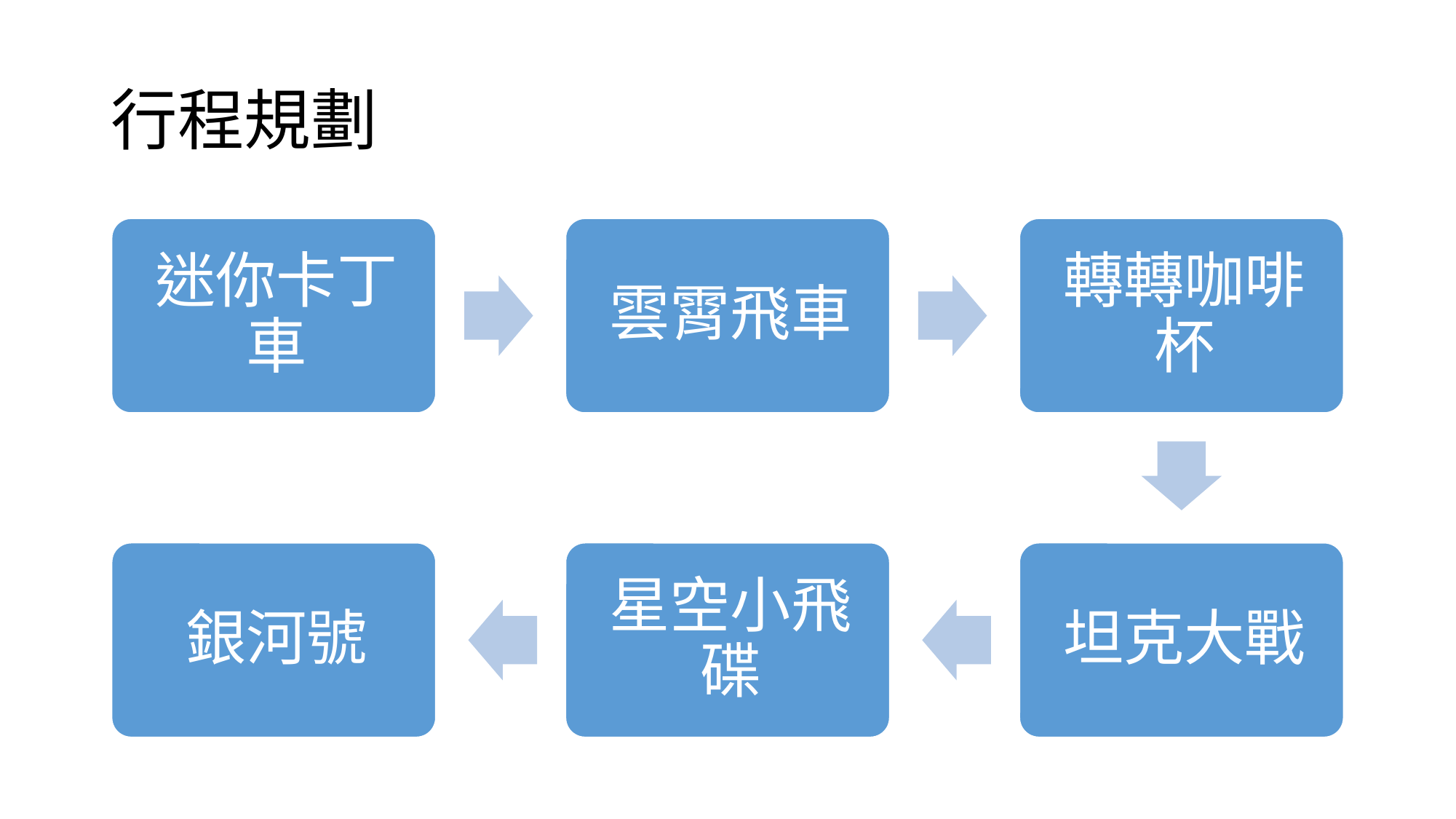

# 行程規劃
迷你卡丁車

雲霄飛車

轉轉咖啡杯

坦克大戰

星空小飛碟

銀河號